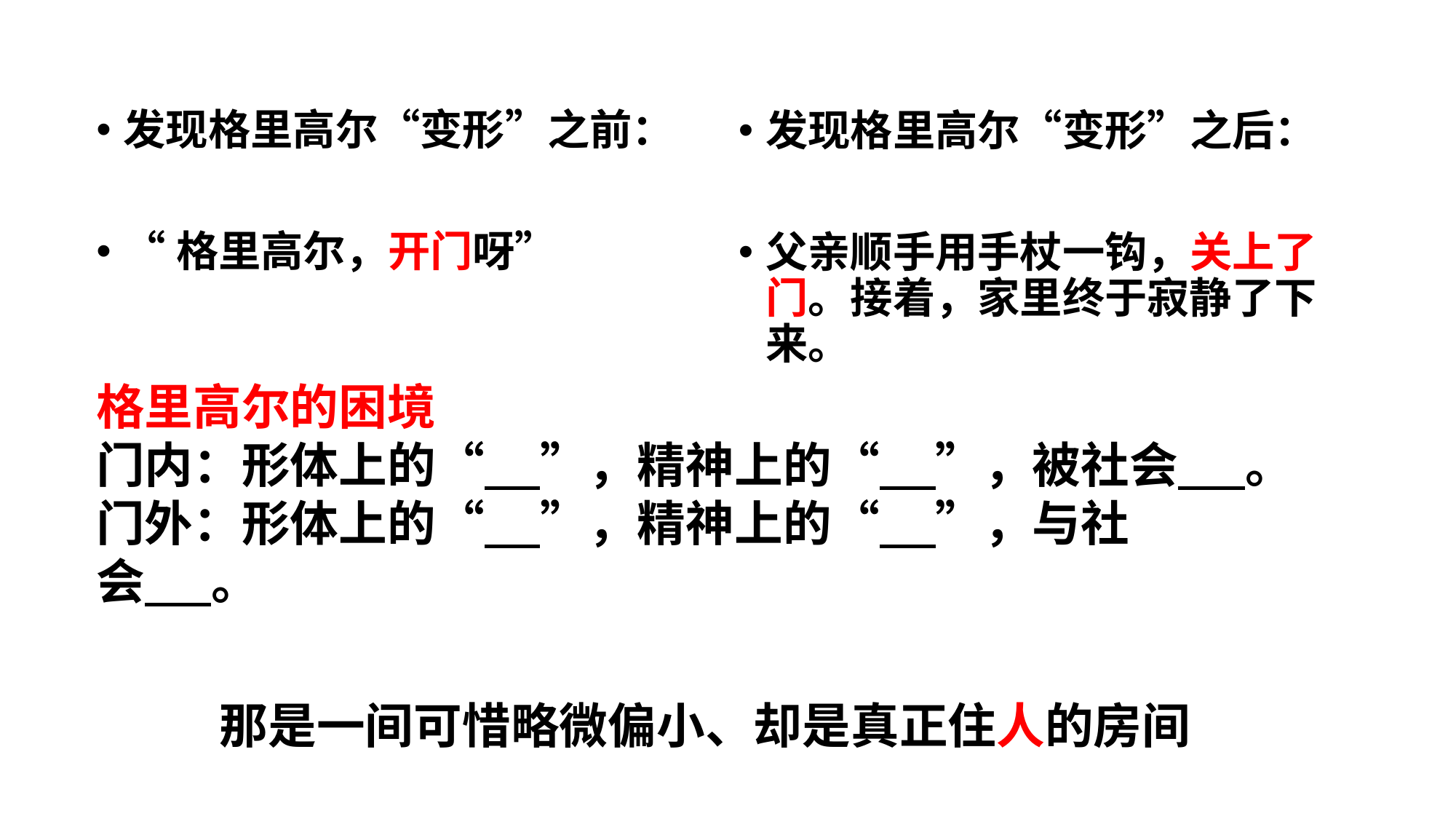

发现格里高尔“变形”之前：

“格里高尔，开门呀”

发现格里高尔“变形”之后：

父亲顺手用手杖一钩，关上了门。接着，家里终于寂静了下来。

格里高尔的困境
门内：形体上的“     ”，精神上的“     ”，被社会      。
门外：形体上的“     ”，精神上的“     ”，与社
会      。
那是一间可惜略微偏小、却是真正住人的房间